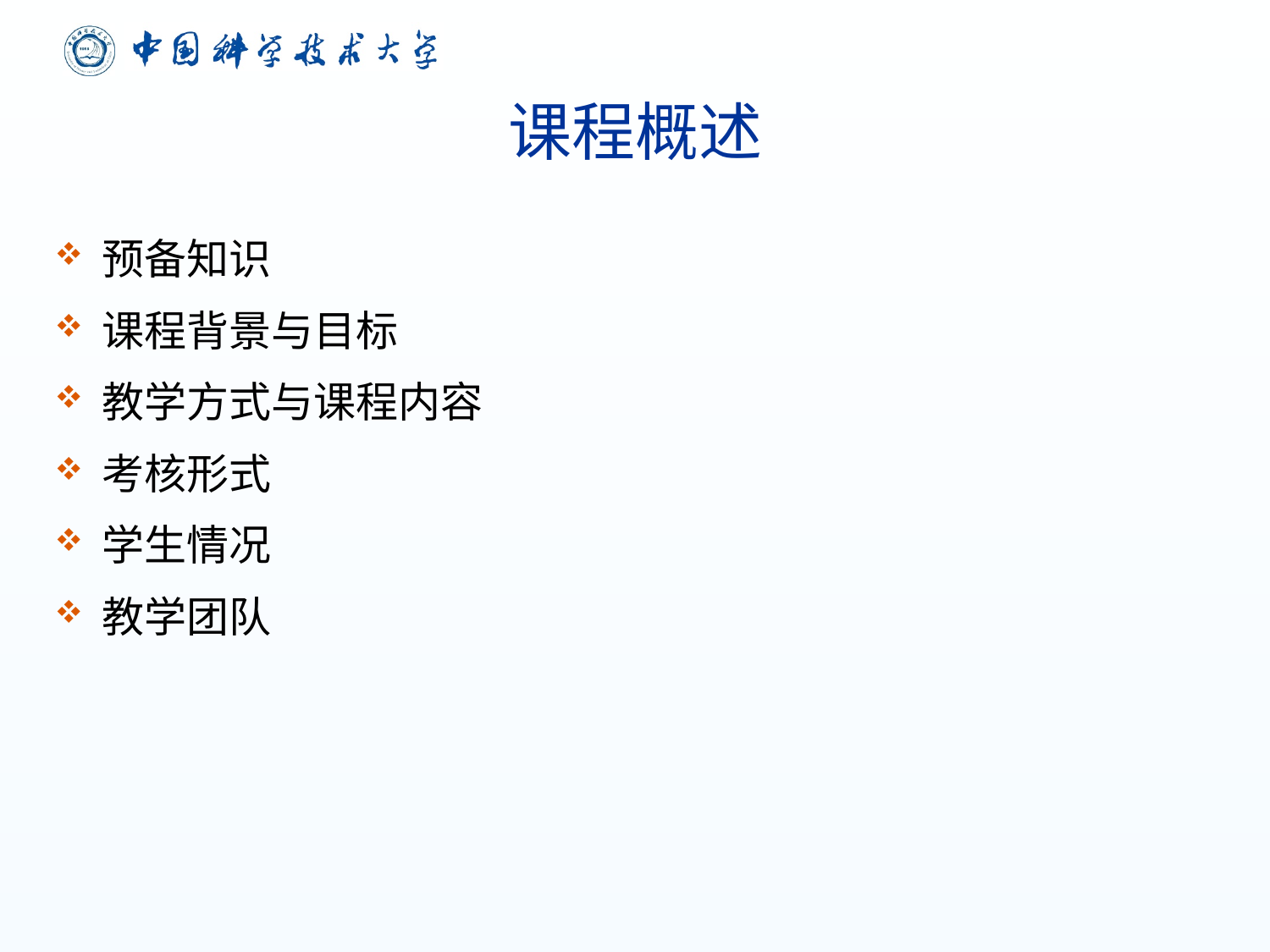

# 课程概述
预备知识
课程背景与目标
教学方式与课程内容
考核形式
学生情况
教学团队